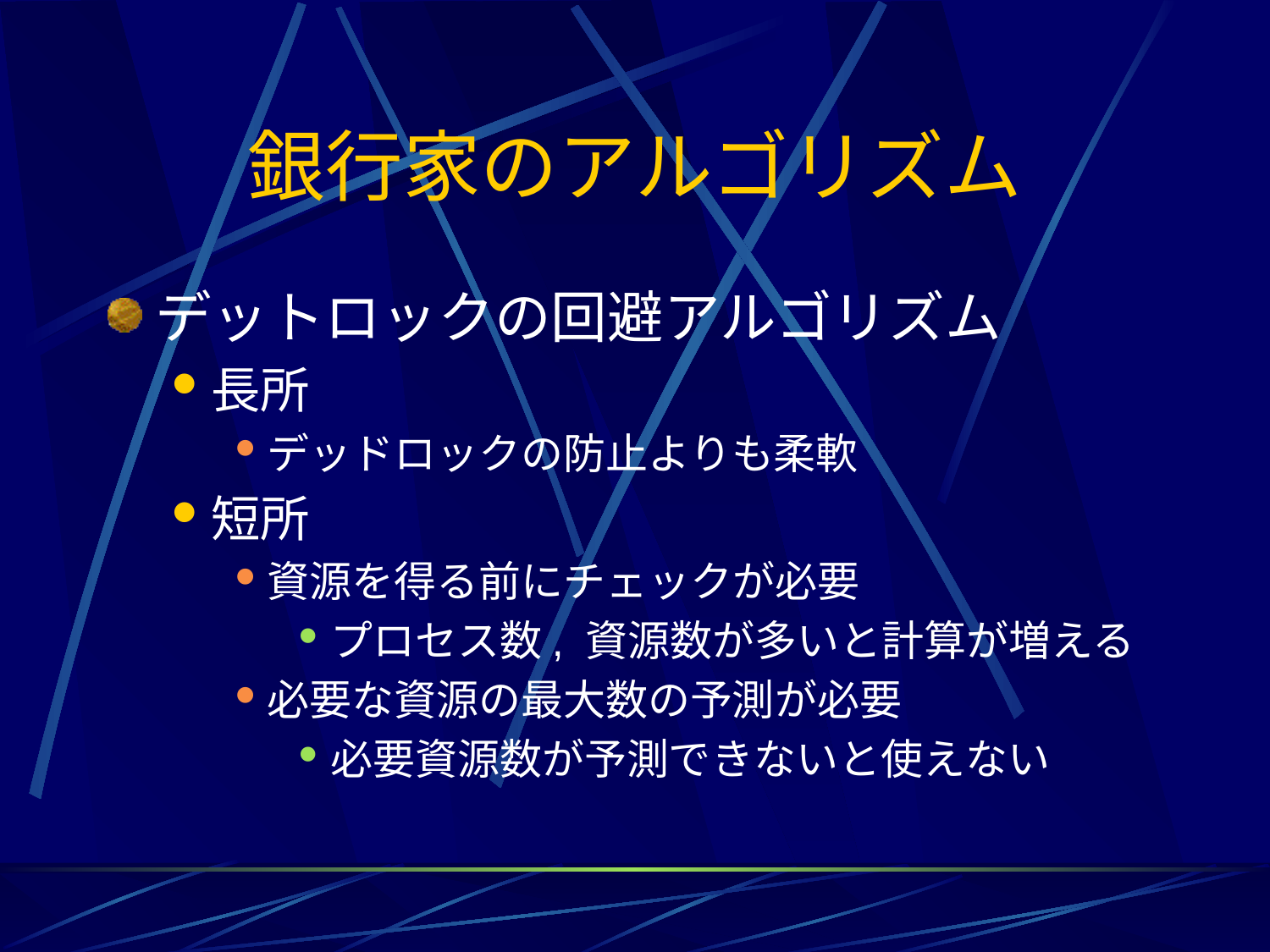

# 銀行家のアルゴリズム
デットロックの回避アルゴリズム
長所
デッドロックの防止よりも柔軟
短所
資源を得る前にチェックが必要
プロセス数, 資源数が多いと計算が増える
必要な資源の最大数の予測が必要
必要資源数が予測できないと使えない